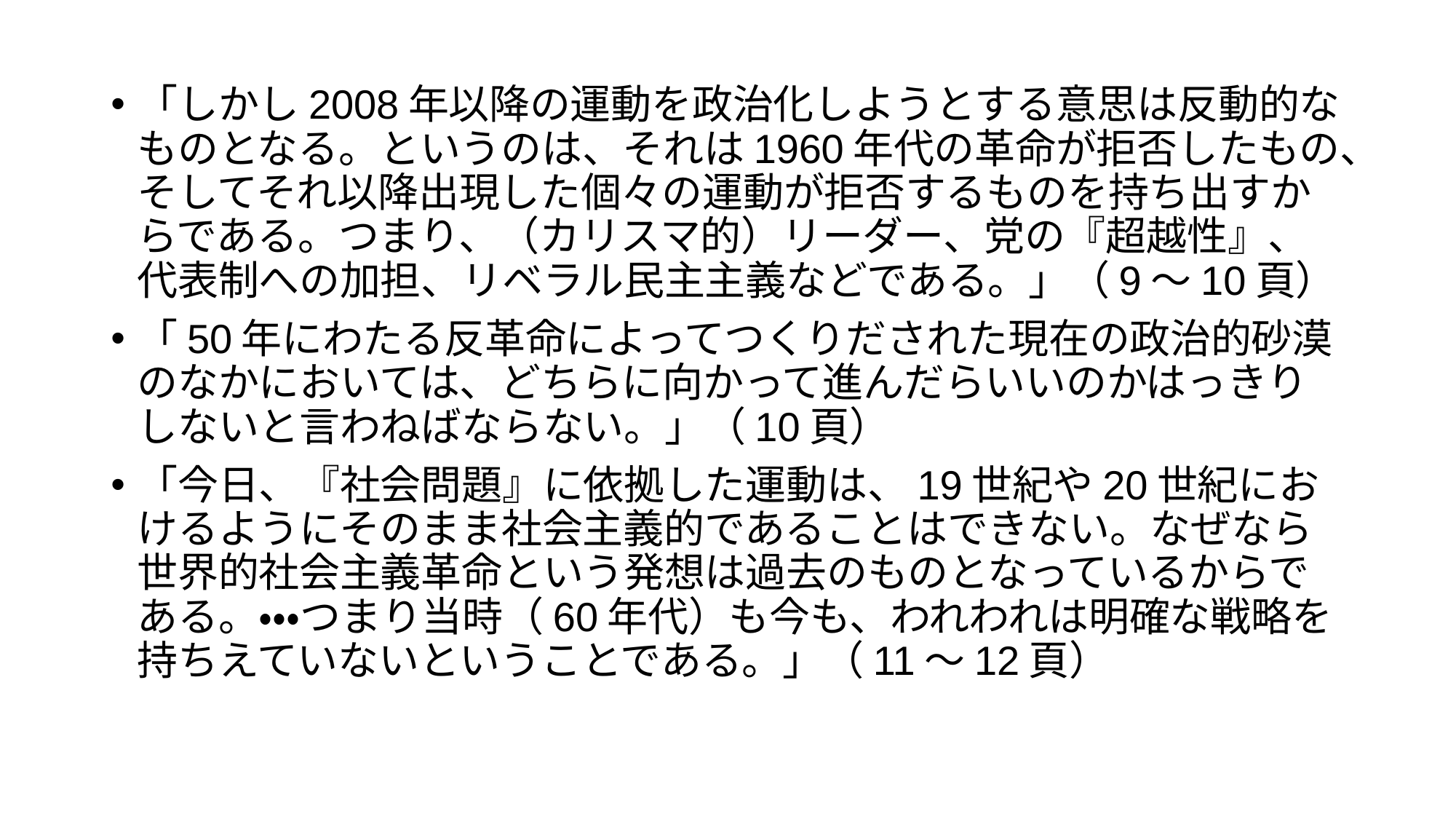

#
「しかし2008年以降の運動を政治化しようとする意思は反動的なものとなる。というのは、それは1960年代の革命が拒否したもの、そしてそれ以降出現した個々の運動が拒否するものを持ち出すからである。つまり、（カリスマ的）リーダー、党の『超越性』、代表制への加担、リベラル民主主義などである。」（9～10頁）
「50年にわたる反革命によってつくりだされた現在の政治的砂漠のなかにおいては、どちらに向かって進んだらいいのかはっきりしないと言わねばならない。」（10頁）
「今日、『社会問題』に依拠した運動は、19世紀や20世紀におけるようにそのまま社会主義的であることはできない。なぜなら世界的社会主義革命という発想は過去のものとなっているからである。・・・つまり当時（60年代）も今も、われわれは明確な戦略を持ちえていないということである。」（11～12頁）